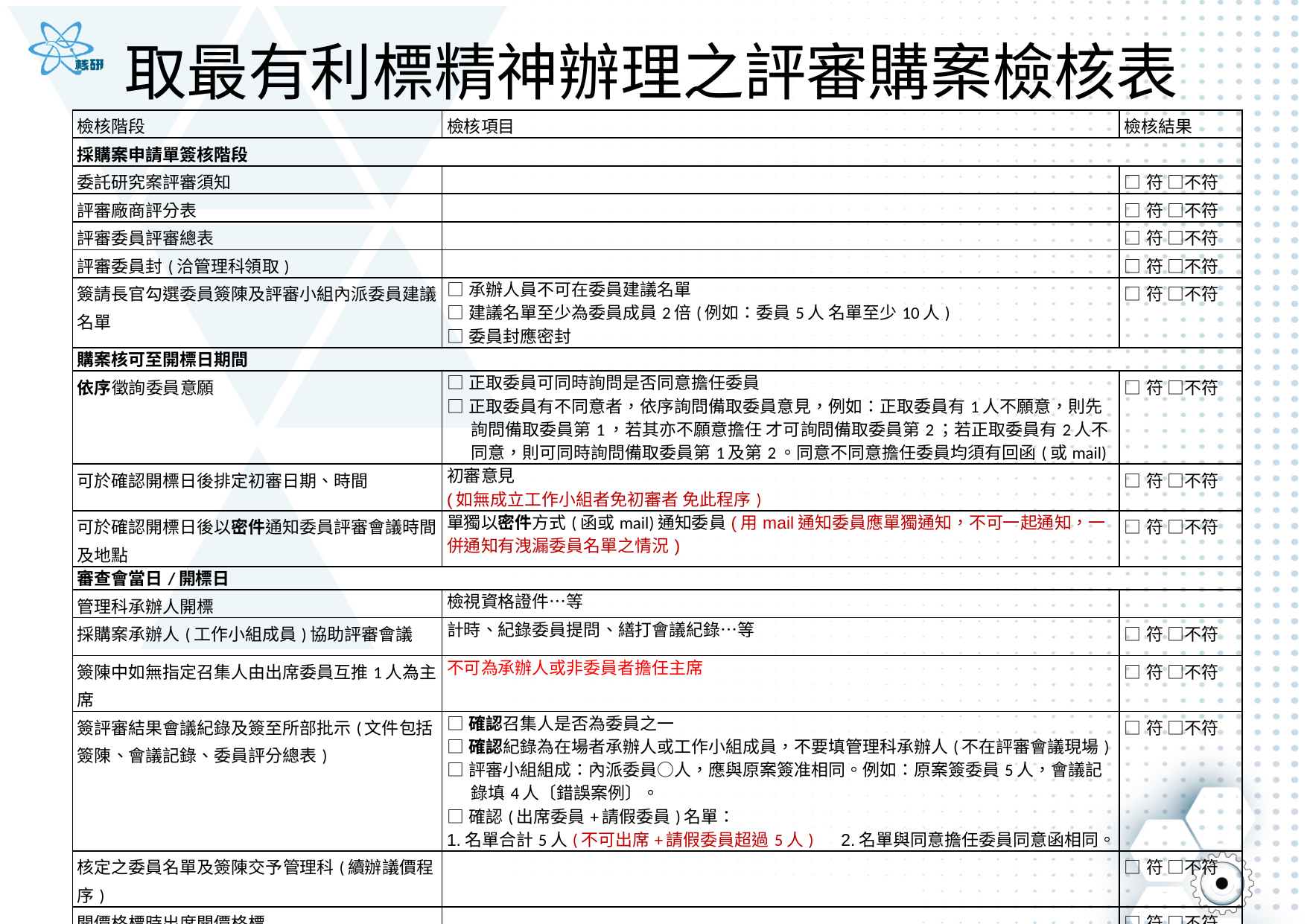

# 取最有利標精神辦理之評審購案檢核表
| 檢核階段 | 檢核項目 | 檢核結果 |
| --- | --- | --- |
| 採購案申請單簽核階段 |  |  |
| 委託研究案評審須知 |  | □符 □不符 |
| 評審廠商評分表 |  | □符 □不符 |
| 評審委員評審總表 |  | □符 □不符 |
| 評審委員封(洽管理科領取) |  | □符 □不符 |
| 簽請長官勾選委員簽陳及評審小組內派委員建議名單 | □承辦人員不可在委員建議名單 □建議名單至少為委員成員2倍(例如：委員5人 名單至少10人) □委員封應密封 | □符 □不符 |
| 購案核可至開標日期間 |  |  |
| 依序徵詢委員意願 | □正取委員可同時詢問是否同意擔任委員 □正取委員有不同意者，依序詢問備取委員意見，例如：正取委員有1人不願意，則先詢問備取委員第1，若其亦不願意擔任 才可詢問備取委員第2；若正取委員有2人不同意，則可同時詢問備取委員第1及第2。同意不同意擔任委員均須有回函(或mail) | □符 □不符 |
| 可於確認開標日後排定初審日期、時間 | 初審意見 (如無成立工作小組者免初審者 免此程序) | □符 □不符 |
| 可於確認開標日後以密件通知委員評審會議時間及地點 | 單獨以密件方式(函或mail)通知委員(用mail通知委員應單獨通知，不可一起通知，一併通知有洩漏委員名單之情況) | □符 □不符 |
| 審查會當日/開標日 |  |  |
| 管理科承辦人開標 | 檢視資格證件…等 |  |
| 採購案承辦人(工作小組成員)協助評審會議 | 計時、紀錄委員提問、繕打會議紀錄…等 | □符 □不符 |
| 簽陳中如無指定召集人由出席委員互推1人為主席 | 不可為承辦人或非委員者擔任主席 | □符 □不符 |
| 簽評審結果會議紀錄及簽至所部批示(文件包括簽陳、會議記錄、委員評分總表) | □確認召集人是否為委員之一 □確認紀錄為在場者承辦人或工作小組成員，不要填管理科承辦人(不在評審會議現場) □評審小組組成：內派委員○人，應與原案簽准相同。例如：原案簽委員5人，會議記錄填4人〔錯誤案例〕。 □確認(出席委員+請假委員)名單： 1.名單合計5人(不可出席+請假委員超過5人) 2.名單與同意擔任委員同意函相同。 | □符 □不符 |
| 核定之委員名單及簽陳交予管理科(續辦議價程序) |  | □符 □不符 |
| 開價格標時出席開價格標 |  | □符 □不符 |